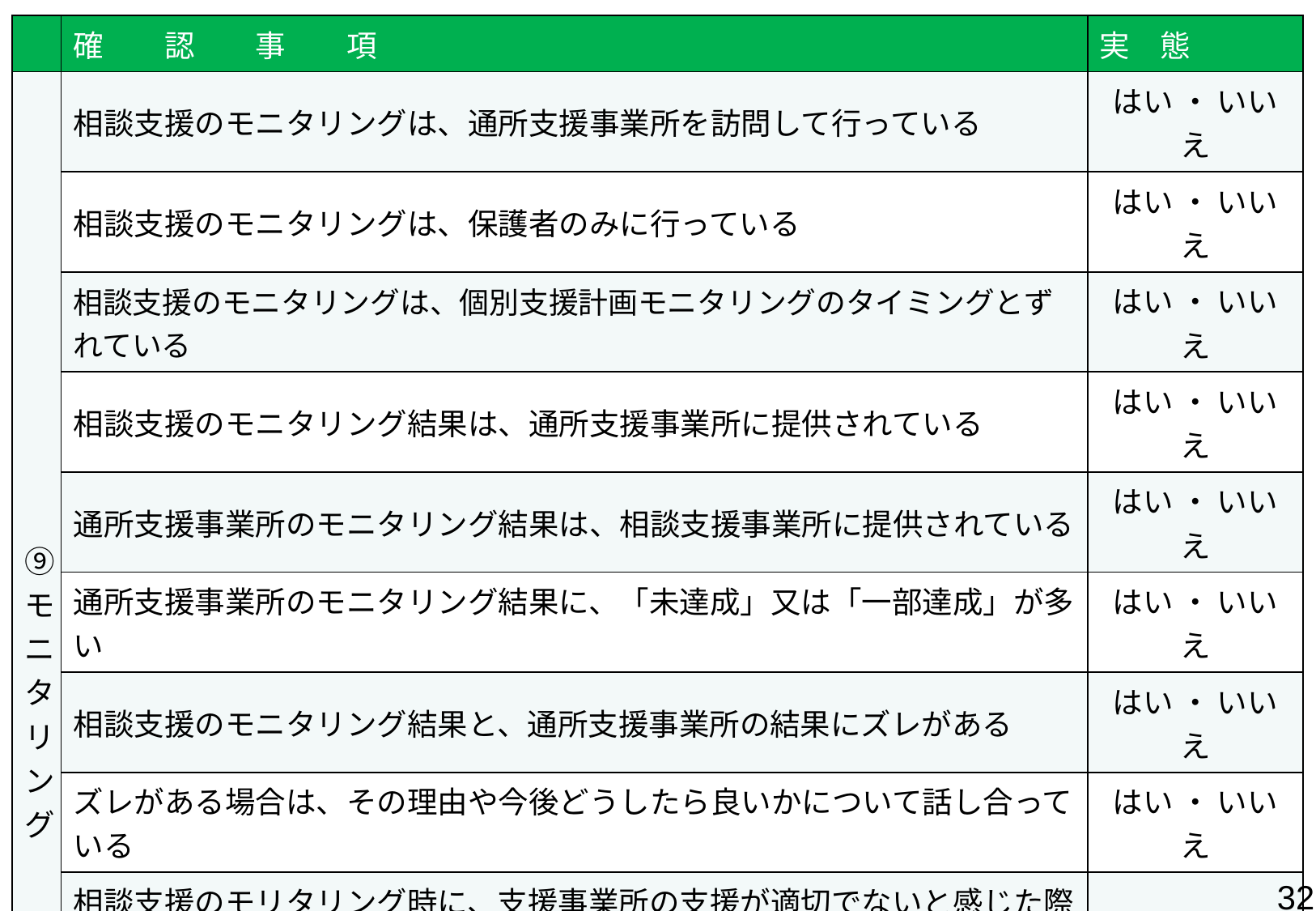

|  | 確　　認　　事　　項 | 実　態 |
| --- | --- | --- |
| ⑨モニタリング | 相談支援のモニタリングは、通所支援事業所を訪問して行っている | はい ・ いいえ |
|  | 相談支援のモニタリングは、保護者のみに行っている | はい ・ いいえ |
|  | 相談支援のモニタリングは、個別支援計画モニタリングのタイミングとずれている | はい ・ いいえ |
|  | 相談支援のモニタリング結果は、通所支援事業所に提供されている | はい ・ いいえ |
|  | 通所支援事業所のモニタリング結果は、相談支援事業所に提供されている | はい ・ いいえ |
|  | 通所支援事業所のモニタリング結果に、「未達成」又は「一部達成」が多い | はい ・ いいえ |
|  | 相談支援のモニタリング結果と、通所支援事業所の結果にズレがある | はい ・ いいえ |
|  | ズレがある場合は、その理由や今後どうしたら良いかについて話し合っている | はい ・ いいえ |
|  | 相談支援のモリタリング時に、支援事業所の支援が適切でないと感じた際には、支援事業所に確認したり、行政や障害者虐待防止センター等に相談している | はい ・ いいえ |
|  | 【課題と今後の取り組み（できること）】 |  |
32